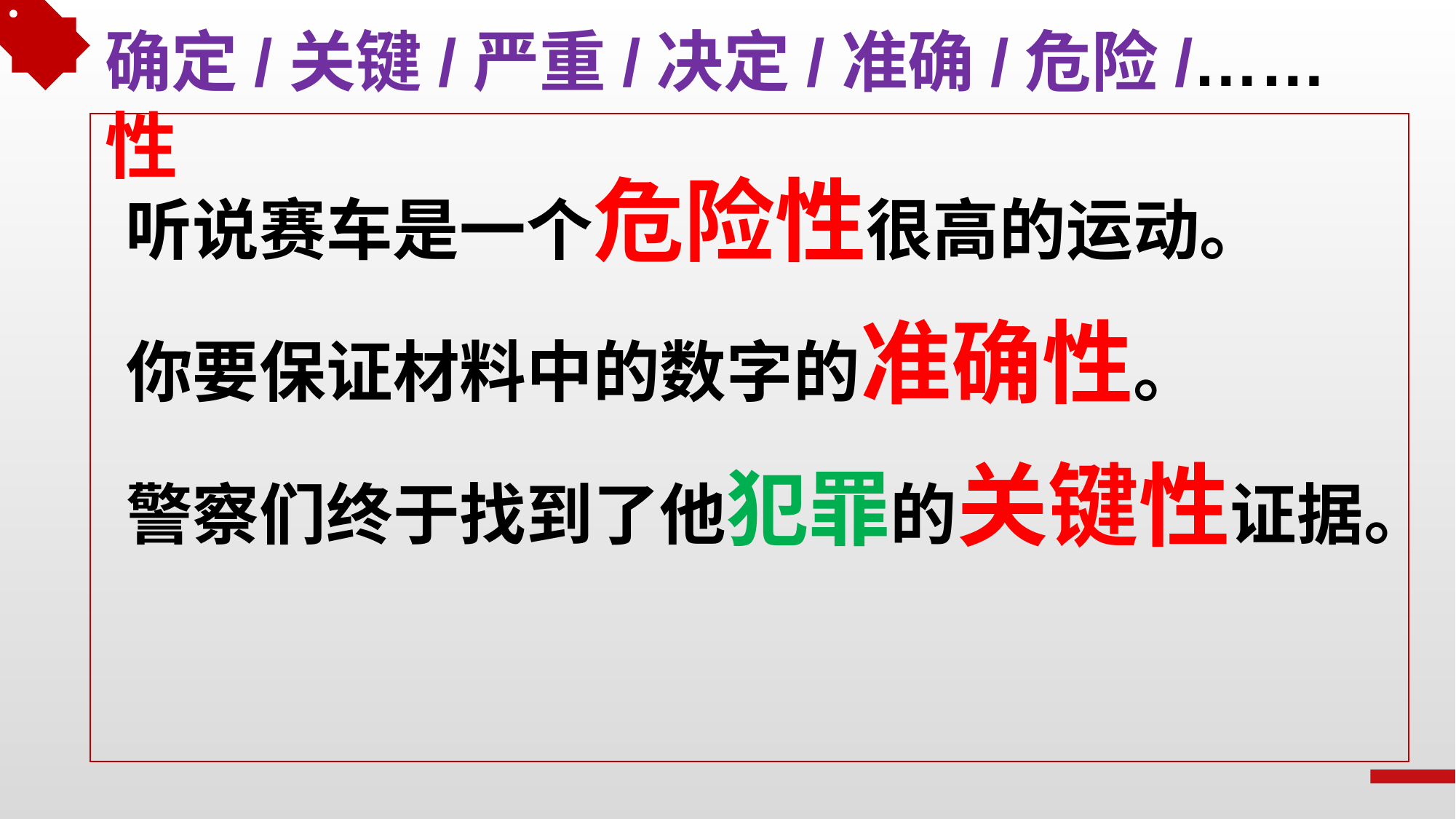

确定/关键/严重/决定/准确/危险/……性

听说赛车是一个危险性很高的运动。
你要保证材料中的数字的准确性。
警察们终于找到了他犯罪的关键性证据。